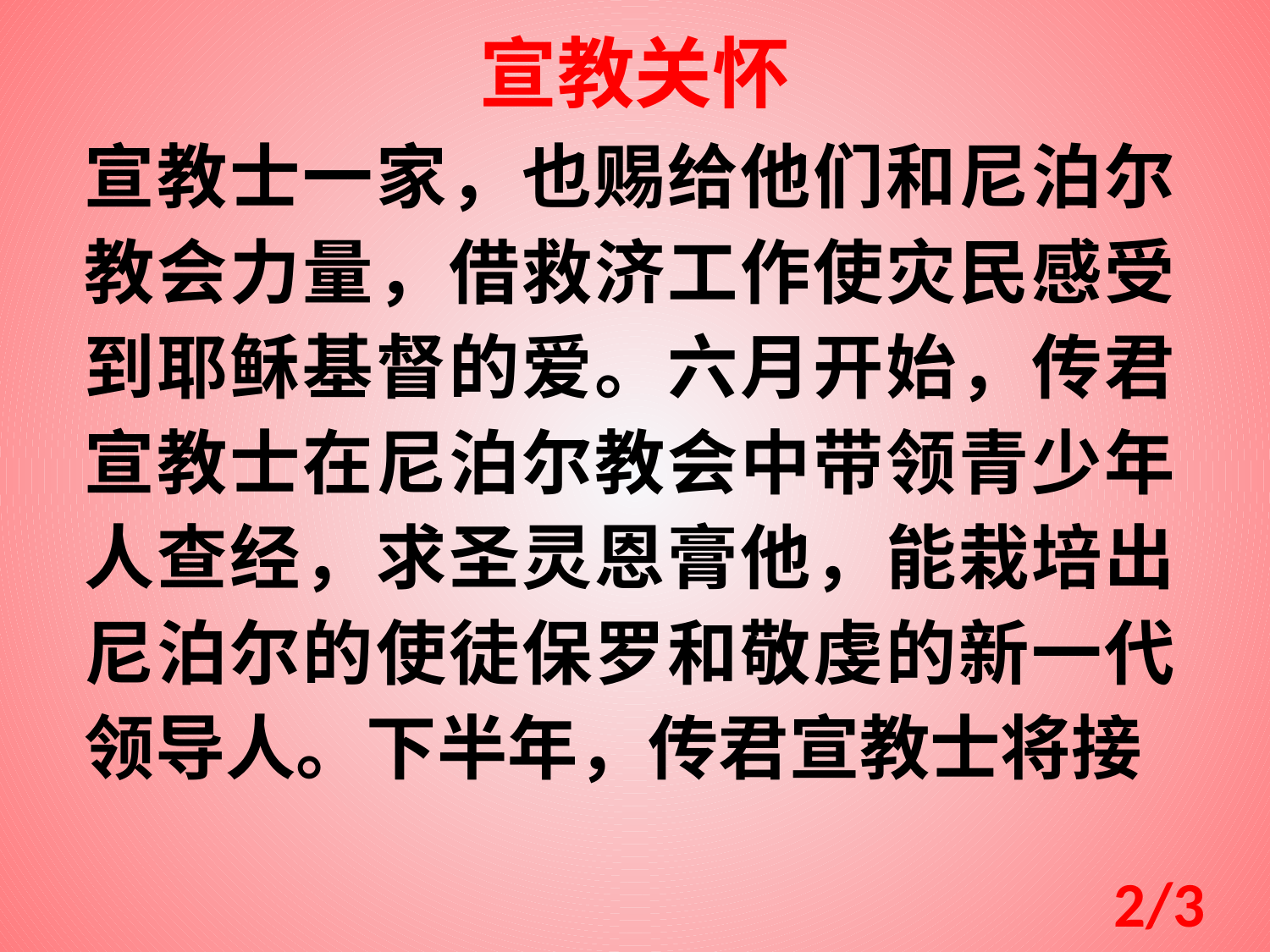

宣教关怀
宣教士一家，也赐给他们和尼泊尔教会力量，借救济工作使灾民感受到耶稣基督的爱。六月开始，传君宣教士在尼泊尔教会中带领青少年人查经，求圣灵恩膏他，能栽培出尼泊尔的使徒保罗和敬虔的新一代领导人。下半年，传君宣教士将接
2/3